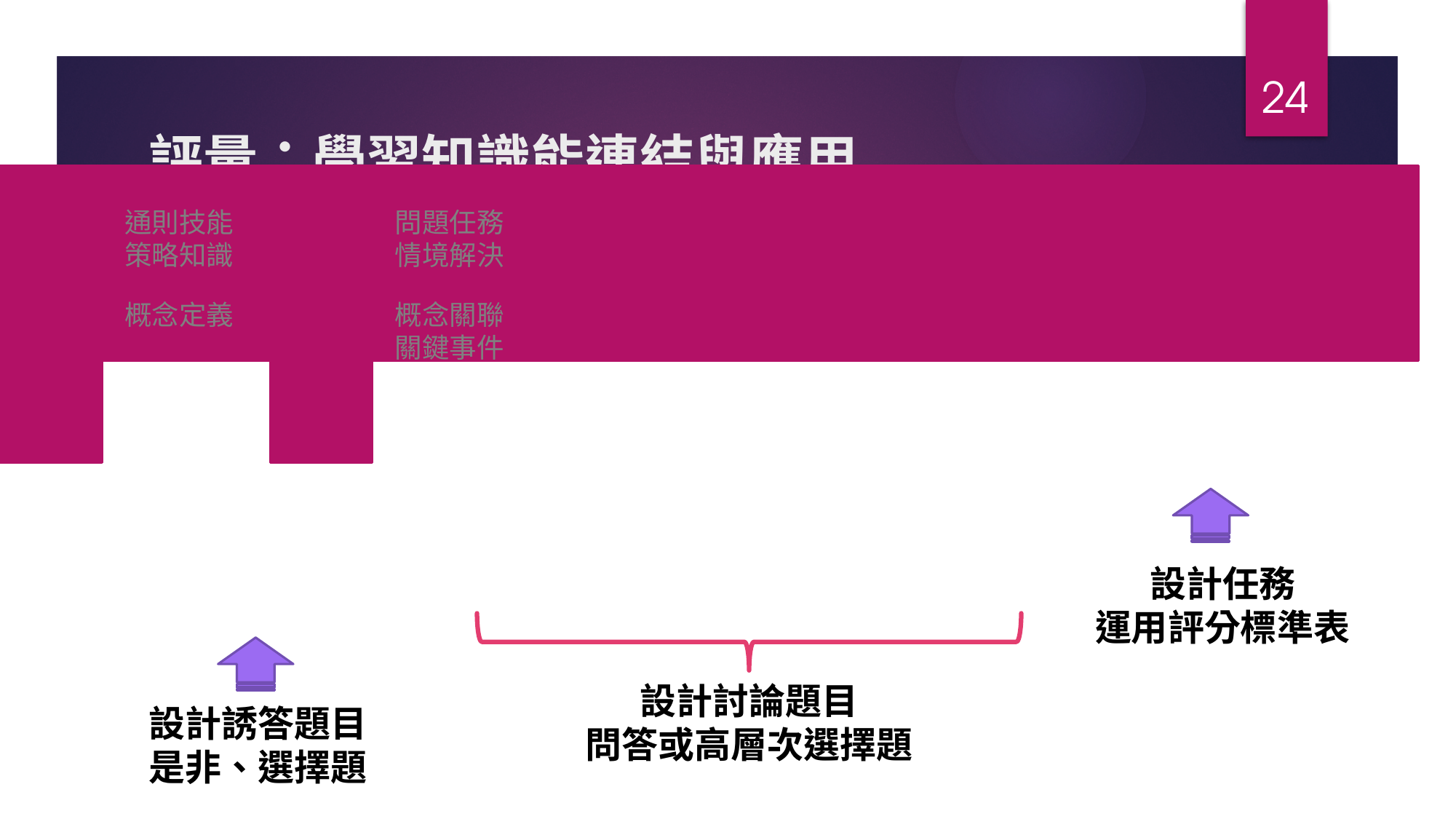

24
# 評量：學習知識能連結與應用
概念定義
概念關聯
關鍵事件
通則技能
策略知識
問題任務
情境解決

設計任務
運用評分標準表

設計討論題目
問答或高層次選擇題
設計誘答題目
是非、選擇題